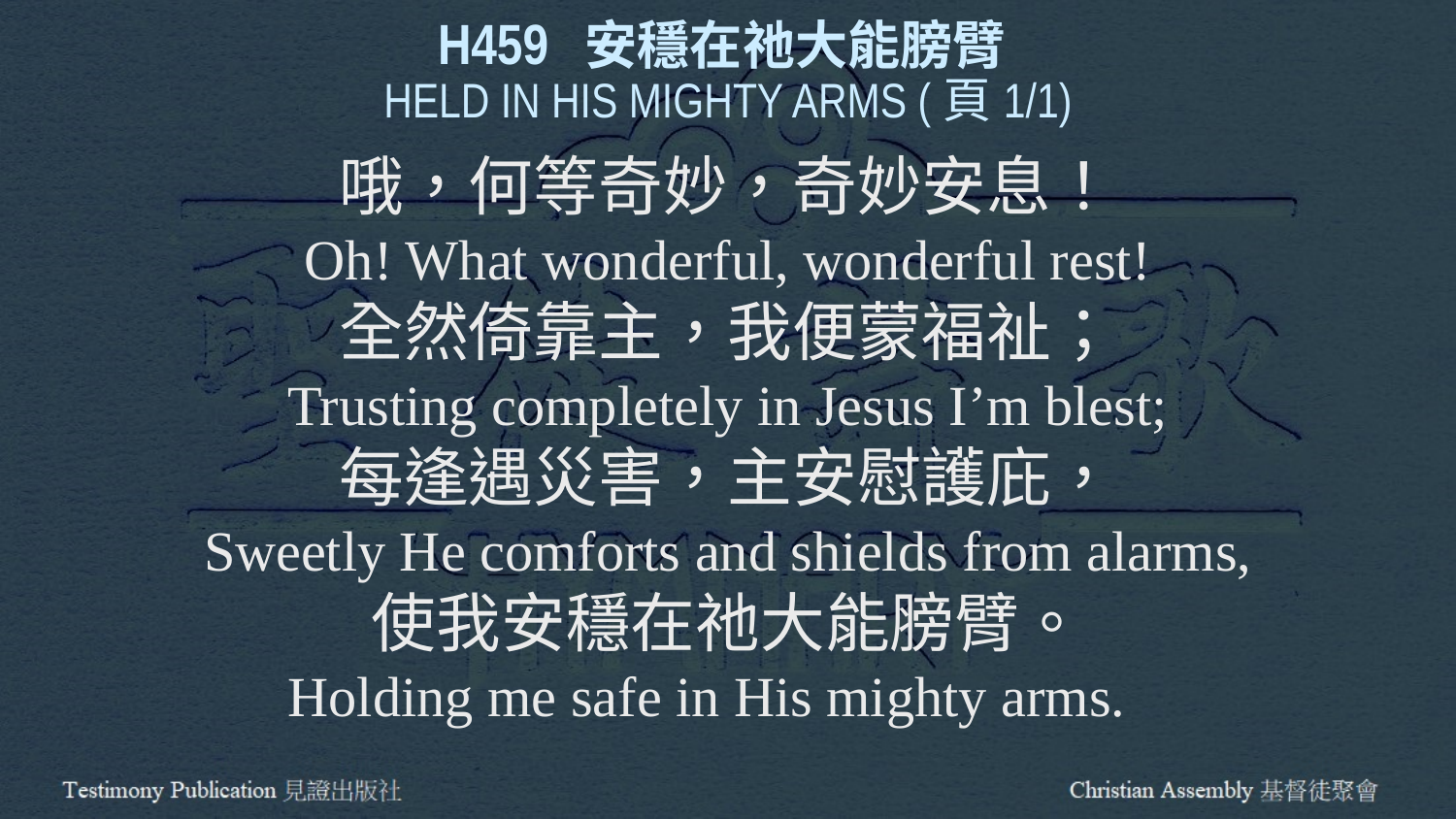

H459  安穩在祂大能膀臂
HELD IN HIS MIGHTY ARMS (頁1/1)
哦，何等奇妙，奇妙安息！
Oh! What wonderful, wonderful rest!
全然倚靠主，我便蒙福祉；
Trusting completely in Jesus I’m blest;
每逢遇災害，主安慰護庇，
Sweetly He comforts and shields from alarms,
使我安穩在祂大能膀臂。
Holding me safe in His mighty arms.